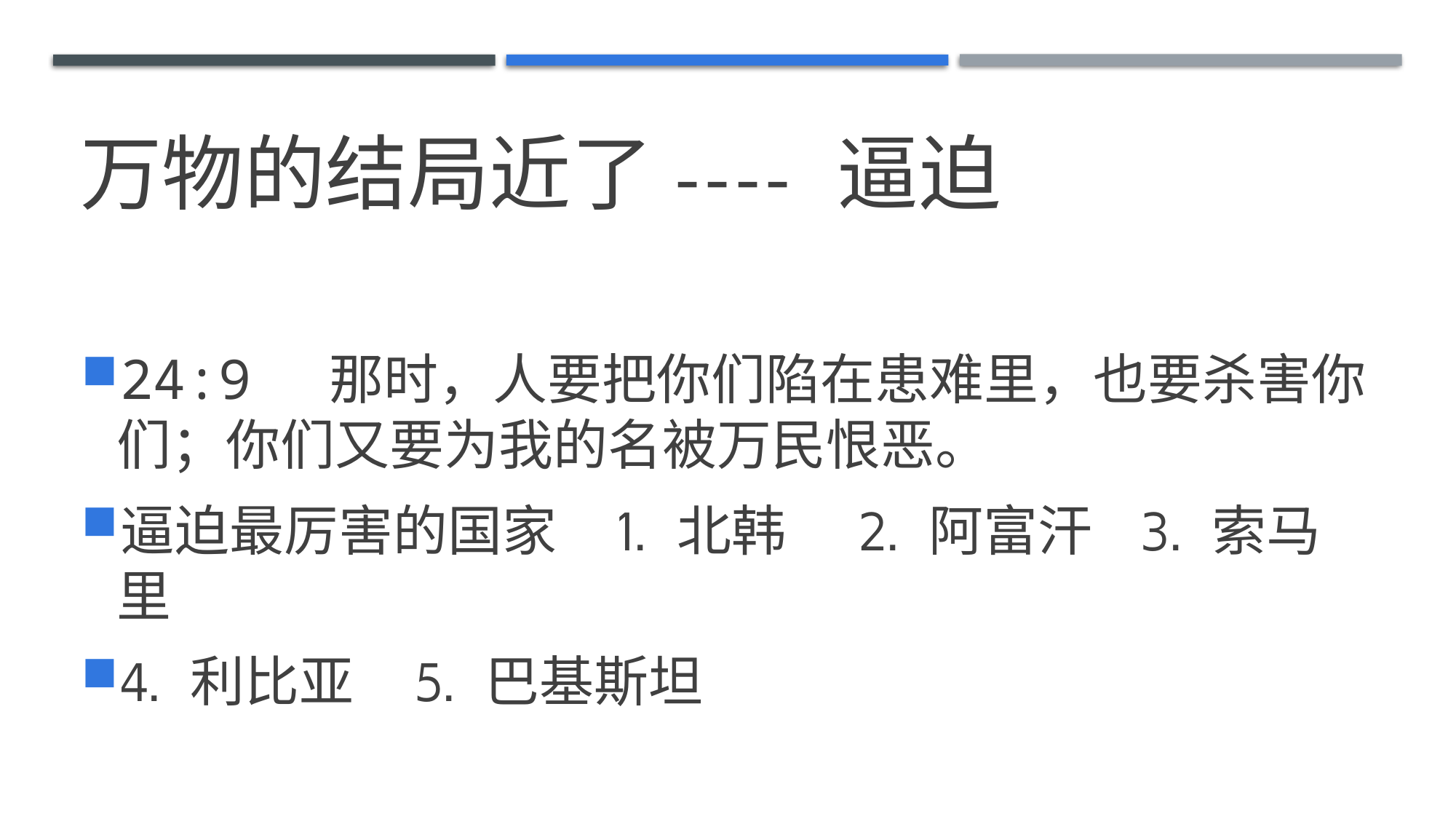

# 万物的结局近了---- 逼迫
24:9  那时，人要把你们陷在患难里，也要杀害你们；你们又要为我的名被万民恨恶。
逼迫最厉害的国家    1. 北韩     2. 阿富汗   3. 索马里
4. 利比亚    5. 巴基斯坦